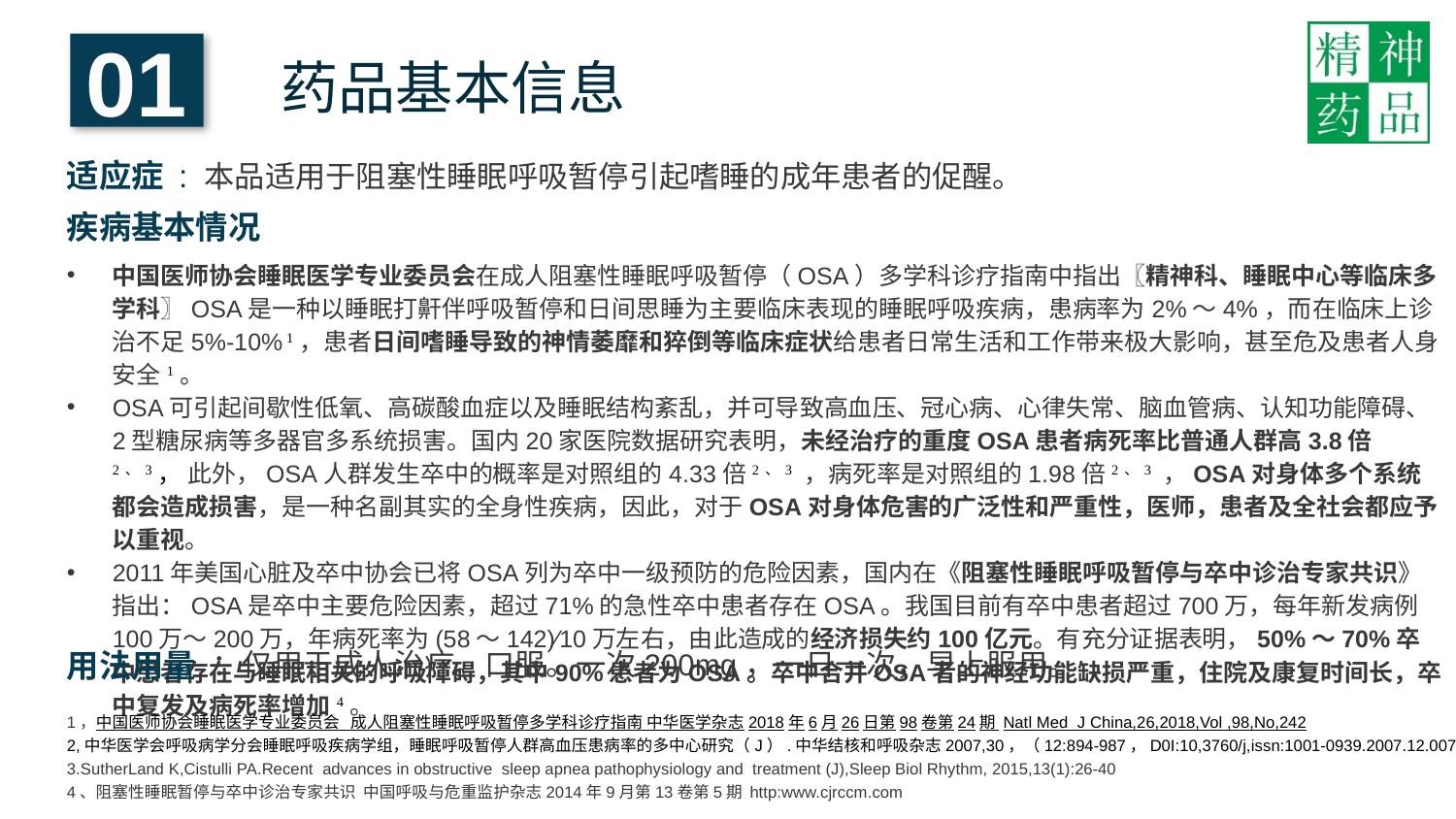

01
药品基本信息
适应症 : 本品适用于阻塞性睡眠呼吸暂停引起嗜睡的成年患者的促醒。

疾病基本情况

中国医师协会睡眠医学专业委员会在成人阻塞性睡眠呼吸暂停（OSA）多学科诊疗指南中指出〖精神科、睡眠中心等临床多学科〗OSA是一种以睡眠打鼾伴呼吸暂停和日间思睡为主要临床表现的睡眠呼吸疾病，患病率为2%～4%，而在临床上诊治不足5%-10% 1，患者日间嗜睡导致的神情萎靡和猝倒等临床症状给患者日常生活和工作带来极大影响，甚至危及患者人身安全1。
OSA可引起间歇性低氧、高碳酸血症以及睡眠结构紊乱，并可导致高血压、冠心病、心律失常、脑血管病、认知功能障碍、2型糖尿病等多器官多系统损害。国内20家医院数据研究表明，未经治疗的重度OSA患者病死率比普通人群高3.8倍2、3， 此外，OSA人群发生卒中的概率是对照组的4.33倍2、3 ，病死率是对照组的1.98倍2、3 ，OSA对身体多个系统都会造成损害，是一种名副其实的全身性疾病，因此，对于OSA对身体危害的广泛性和严重性，医师，患者及全社会都应予以重视。
2011年美国心脏及卒中协会已将OSA列为卒中一级预防的危险因素，国内在《阻塞性睡眠呼吸暂停与卒中诊治专家共识》指出：OSA是卒中主要危险因素，超过71%的急性卒中患者存在OSA。我国目前有卒中患者超过700万，每年新发病例100万～200万，年病死率为(58～142)∕10万左右，由此造成的经济损失约100亿元。有充分证据表明，50%～70%卒中患者存在与睡眠相关的呼吸障碍，其中90%患者为OSA。卒中合并OSA者的神经功能缺损严重，住院及康复时间长，卒中复发及病死率增加4。
：仅用于成人治疗。口服。一次200mg，一日一次，早上服用。
用法用量
1，中国医师协会睡眠医学专业委员会   成人阻塞性睡眠呼吸暂停多学科诊疗指南 中华医学杂志2018年6月26日第98卷第24期 Natl Med  J China,26,2018,Vol ,98,No,242
2,中华医学会呼吸病学分会睡眠呼吸疾病学组，睡眠呼吸暂停人群高血压患病率的多中心研究（J）.中华结核和呼吸杂志2007,30，（12:894-987，D0I:10,3760/j,issn:1001-0939.2007.12.007）
3.SutherLand K,Cistulli PA.Recent  advances in obstructive  sleep apnea pathophysiology and  treatment (J),Sleep Biol Rhythm, 2015,13(1):26-40
4、阻塞性睡眠暂停与卒中诊治专家共识  中国呼吸与危重监护杂志2014年9月第13卷第5期 http:www.cjrccm.com